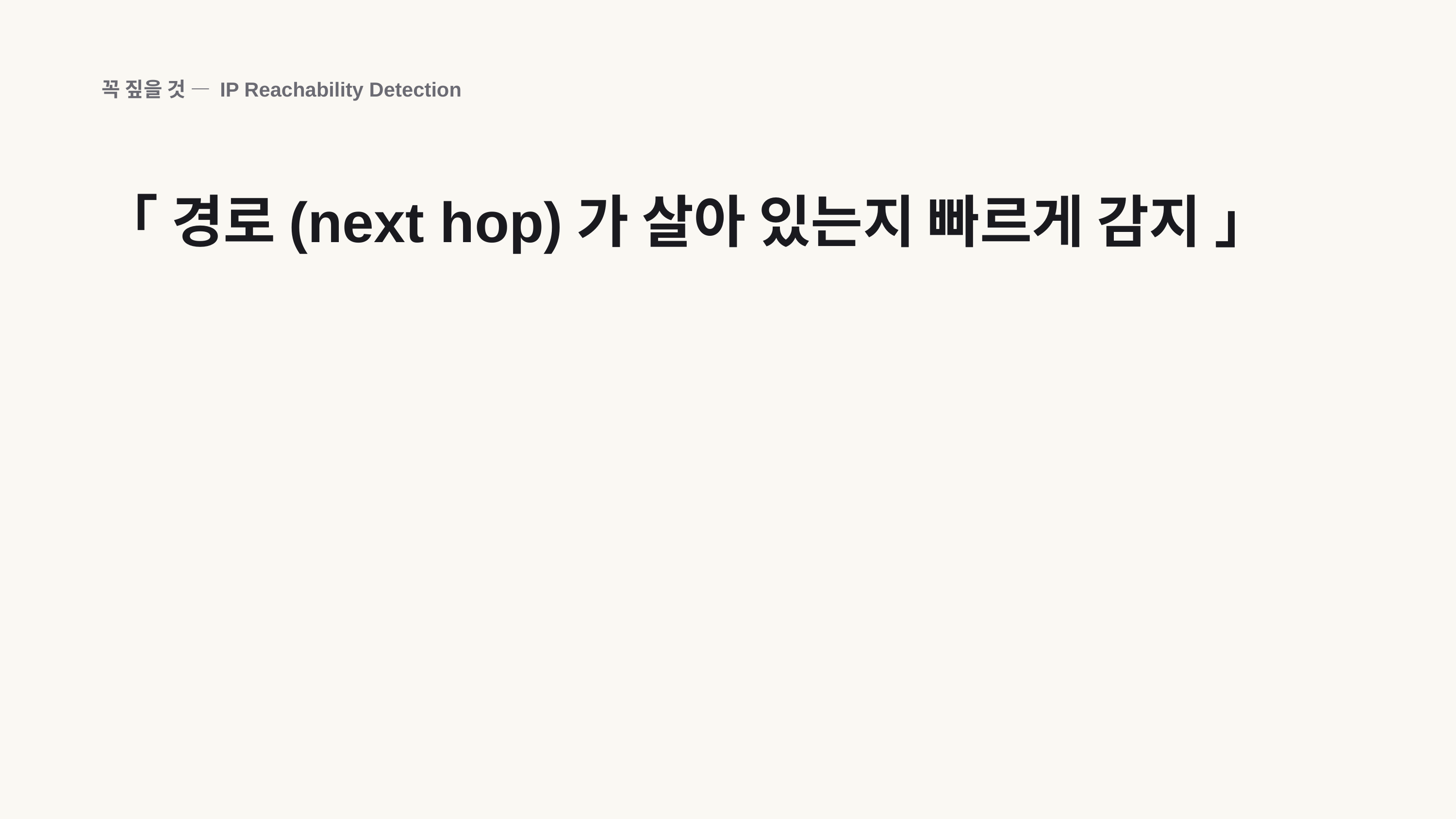

꼭 짚을 것 — IP Reachability Detection
「 경로(next hop)가 살아 있는지 빠르게 감지 」